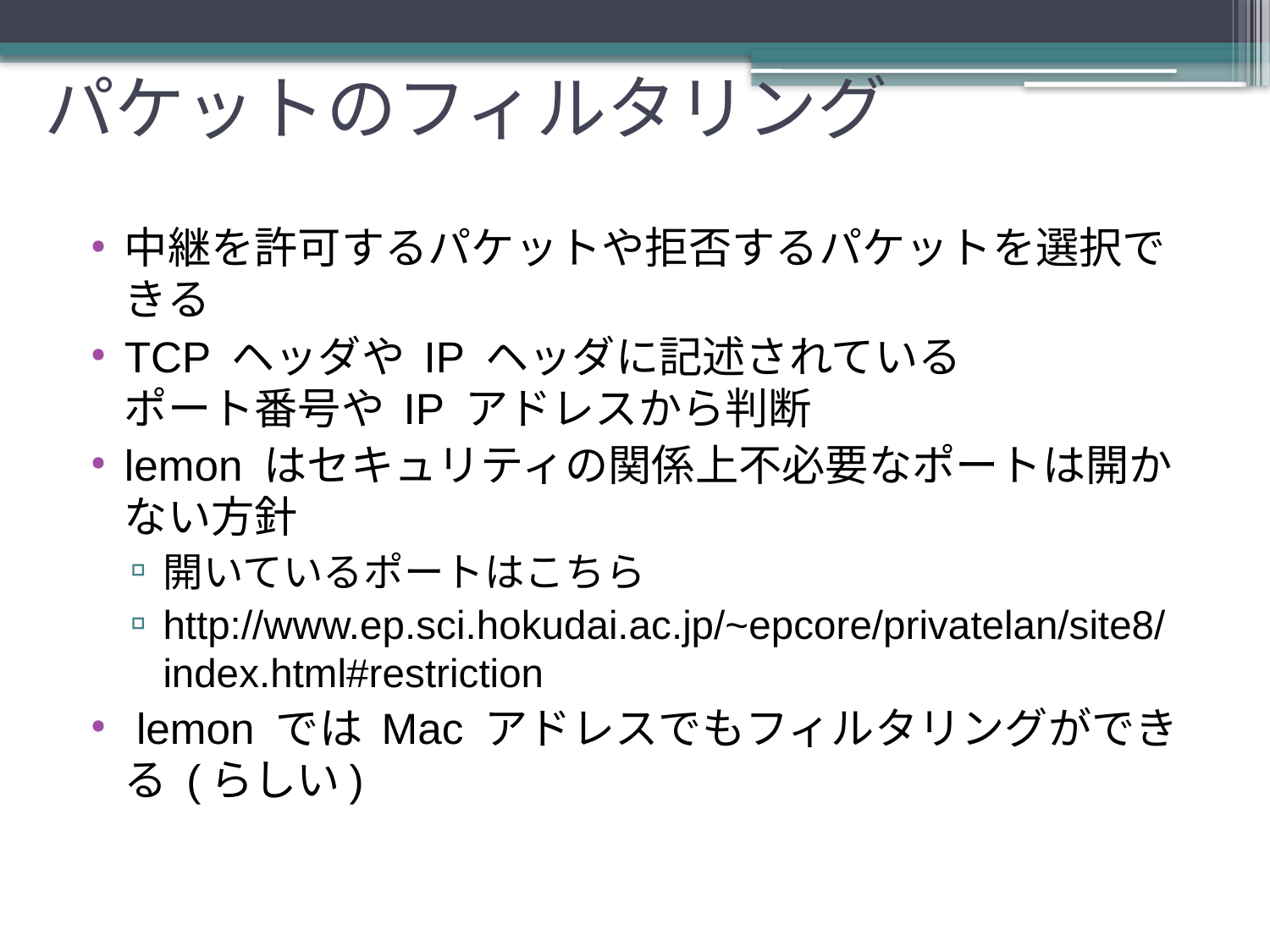

パケットのフィルタリング
中継を許可するパケットや拒否するパケットを選択できる
TCP ヘッダや IP ヘッダに記述されている
ポート番号や IP アドレスから判断
lemon はセキュリティの関係上不必要なポートは開かない方針
開いているポートはこちら
http://www.ep.sci.hokudai.ac.jp/~epcore/privatelan/site8/index.html#restriction
 lemon では Mac アドレスでもフィルタリングができる (らしい)